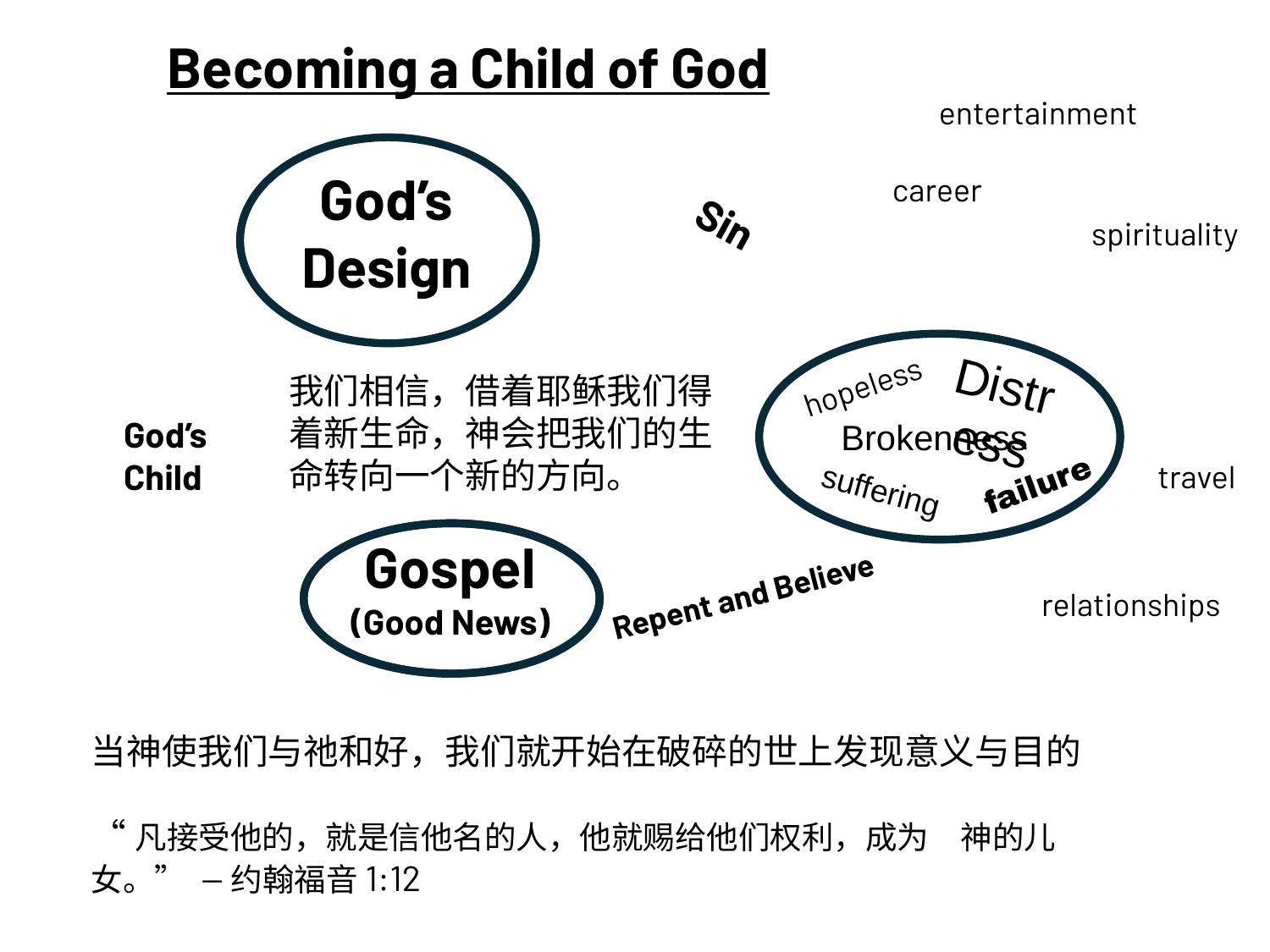

Becoming a Child of God
entertainment

God’s Design
career
Sin
spirituality

Distress
hopeless
我们相信，借着耶稣我们得着新生命，神会把我们的生命转向一个新的方向。
God’s Child
Brokenness
travel
failure
suffering
relationships

Gospel
(Good News)
Jesus
Repent and Believe
当神使我们与祂和好，我们就开始在破碎的世上发现意义与目的
“凡接受他的，就是信他名的人，他就赐给他们权利，成为　神的儿女。” --约翰福音1:12